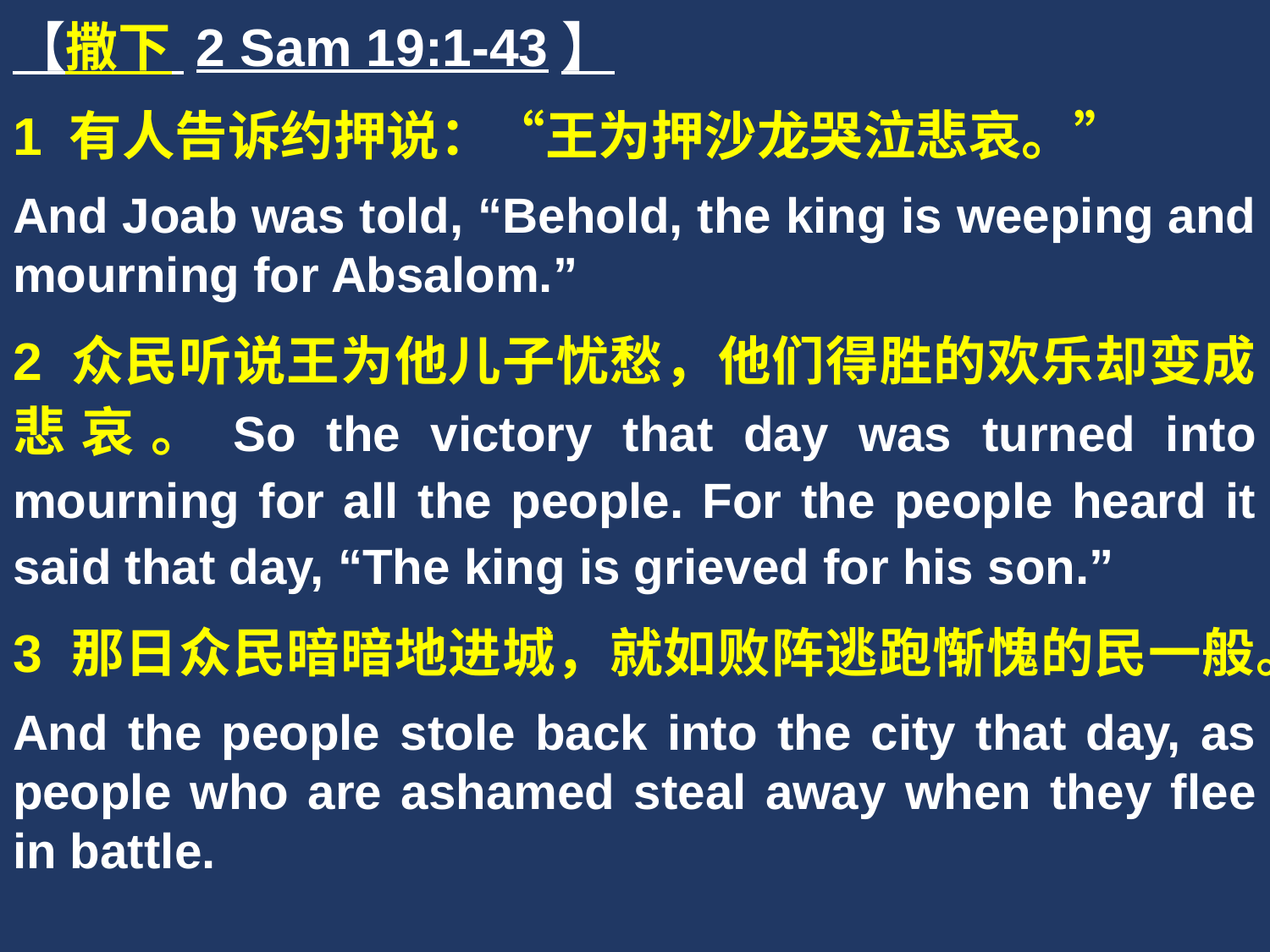

【撒下 2 Sam 19:1-43】
1 有人告诉约押说：“王为押沙龙哭泣悲哀。”
And Joab was told, “Behold, the king is weeping and mourning for Absalom.”
2 众民听说王为他儿子忧愁，他们得胜的欢乐却变成悲哀。So the victory that day was turned into mourning for all the people. For the people heard it said that day, “The king is grieved for his son.”
3 那日众民暗暗地进城，就如败阵逃跑惭愧的民一般。
And the people stole back into the city that day, as people who are ashamed steal away when they flee in battle.